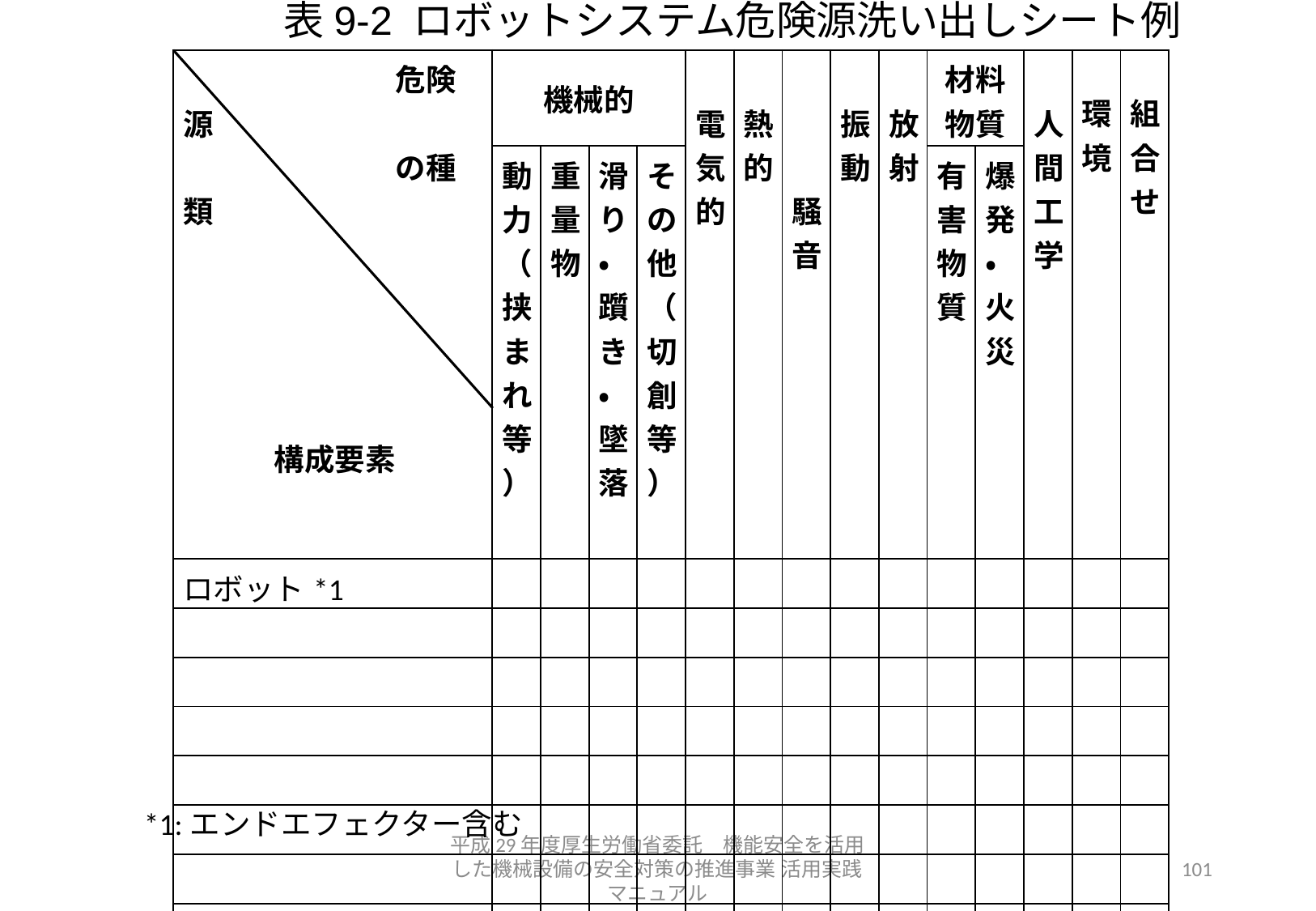

表9-2 ロボットシステム危険源洗い出しシート例
| 危険源 　　　　　　　の種類 　　　構成要素 | 機械的 |  |  |  | 電気的 | 熱的 | 騒音 | 振動 | 放射 | 材料 物質 |  | 人間工学 | 環境 | 組合せ |
| --- | --- | --- | --- | --- | --- | --- | --- | --- | --- | --- | --- | --- | --- | --- |
|  | 動力（挟まれ等） | 重量物 | 滑り・躓き・墜落 | その他（切創等） |  |  |  |  |  | 有害物質 | 爆発・火災 |  |  |  |
| ロボット\*1 |  |  |  |  |  |  |  |  |  |  |  |  |  |  |
|  |  |  |  |  |  |  |  |  |  |  |  |  |  |  |
|  |  |  |  |  |  |  |  |  |  |  |  |  |  |  |
|  |  |  |  |  |  |  |  |  |  |  |  |  |  |  |
|  |  |  |  |  |  |  |  |  |  |  |  |  |  |  |
|  |  |  |  |  |  |  |  |  |  |  |  |  |  |  |
|  |  |  |  |  |  |  |  |  |  |  |  |  |  |  |
|  |  |  |  |  |  |  |  |  |  |  |  |  |  |  |
*1:エンドエフェクター含む
平成29年度厚生労働省委託　機能安全を活用した機械設備の安全対策の推進事業 活用実践マニュアル
101